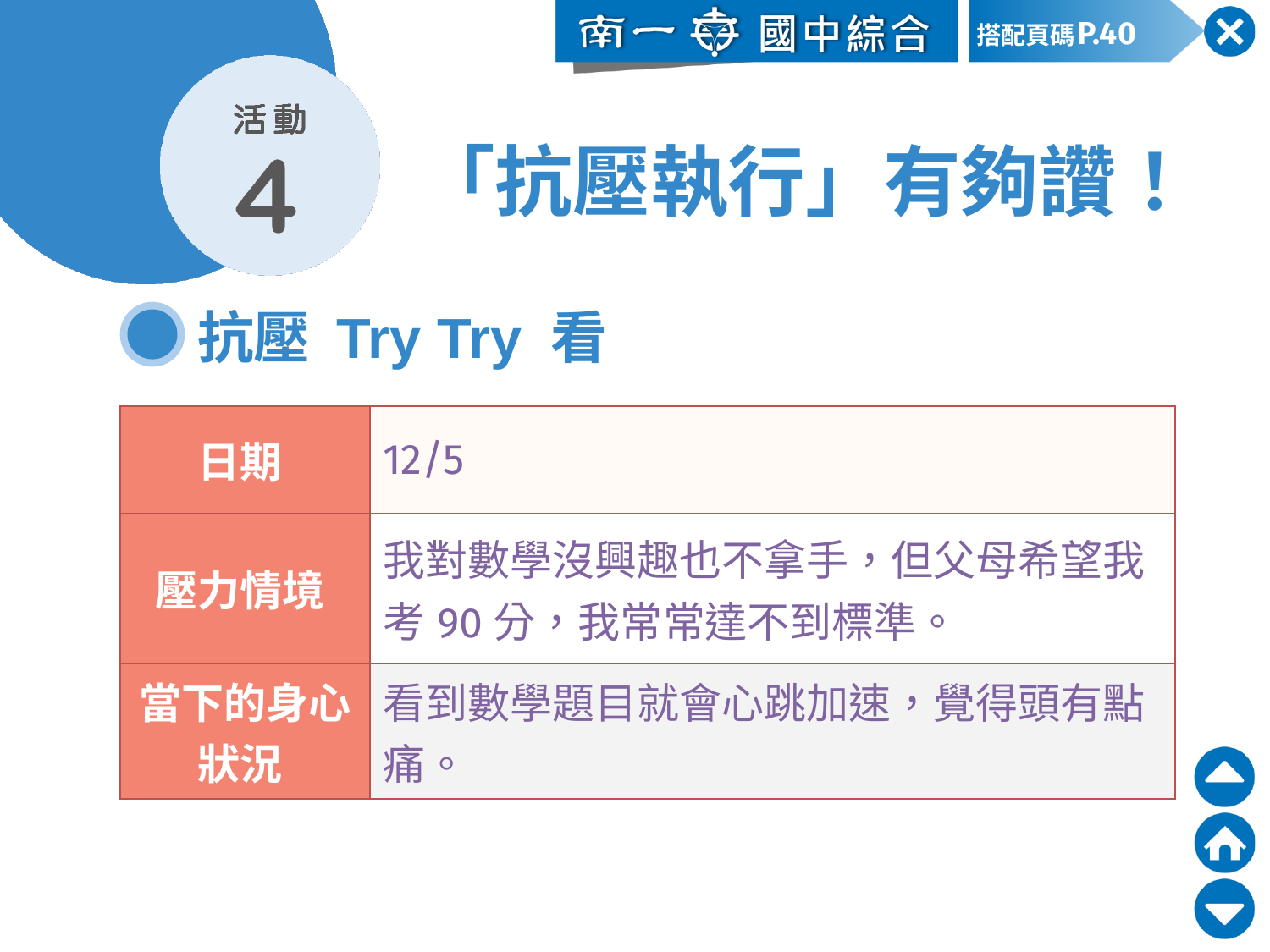

P.40
# 「抗壓執行」有夠讚！
抗壓 Try Try 看

| 日期 | 12/5 |
| --- | --- |
| 壓力情境 | 我對數學沒興趣也不拿手，但父母希望我考90分，我常常達不到標準。 |
| 當下的身心狀況 | 看到數學題目就會心跳加速，覺得頭有點痛。 |